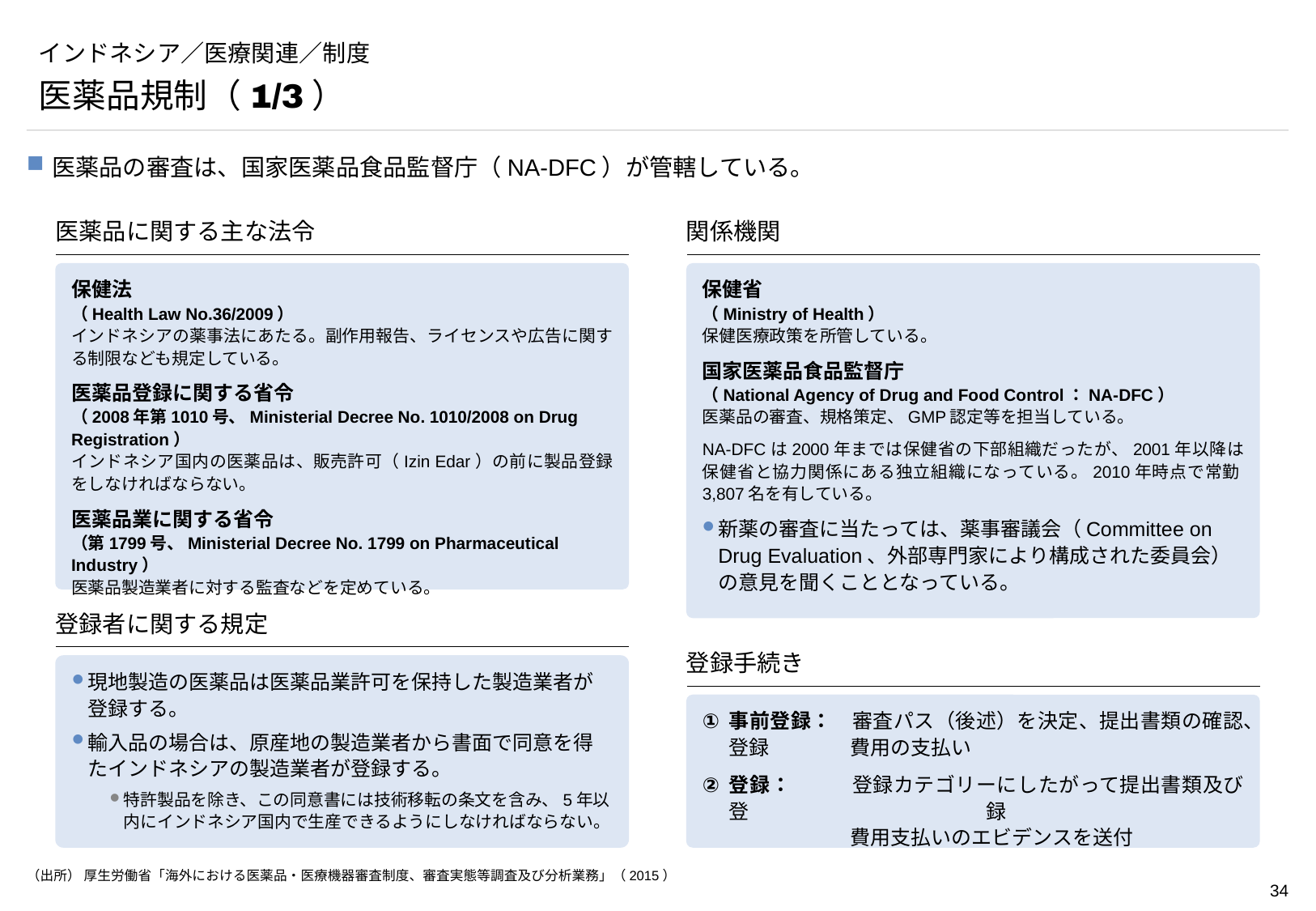

# インドネシア／医療関連／制度
医薬品規制（1/3）
医薬品の審査は、国家医薬品食品監督庁（NA-DFC）が管轄している。
医薬品に関する主な法令
関係機関
保健法
（Health Law No.36/2009）
インドネシアの薬事法にあたる。副作用報告、ライセンスや広告に関する制限なども規定している。
医薬品登録に関する省令
（2008年第1010号、Ministerial Decree No. 1010/2008 on Drug Registration）
インドネシア国内の医薬品は、販売許可（Izin Edar）の前に製品登録をしなければならない。
医薬品業に関する省令
（第1799号、Ministerial Decree No. 1799 on Pharmaceutical Industry）
医薬品製造業者に対する監査などを定めている。
保健省
（Ministry of Health）
保健医療政策を所管している。
国家医薬品食品監督庁
（National Agency of Drug and Food Control：NA-DFC）
医薬品の審査、規格策定、GMP認定等を担当している。
NA-DFCは2000年までは保健省の下部組織だったが、2001年以降は保健省と協力関係にある独立組織になっている。2010年時点で常勤3,807名を有している。
新薬の審査に当たっては、薬事審議会（Committee on Drug Evaluation、外部専門家により構成された委員会）の意見を聞くこととなっている。
登録者に関する規定
登録手続き
現地製造の医薬品は医薬品業許可を保持した製造業者が登録する。
輸入品の場合は、原産地の製造業者から書面で同意を得たインドネシアの製造業者が登録する。
特許製品を除き、この同意書には技術移転の条文を含み、5年以内にインドネシア国内で生産できるようにしなければならない。
事前登録：	審査パス（後述）を決定、提出書類の確認、登録	費用の支払い
登録：	登録カテゴリーにしたがって提出書類及び登録
	費用支払いのエビデンスを送付
（出所） 厚生労働省「海外における医薬品・医療機器審査制度、審査実態等調査及び分析業務」（2015）